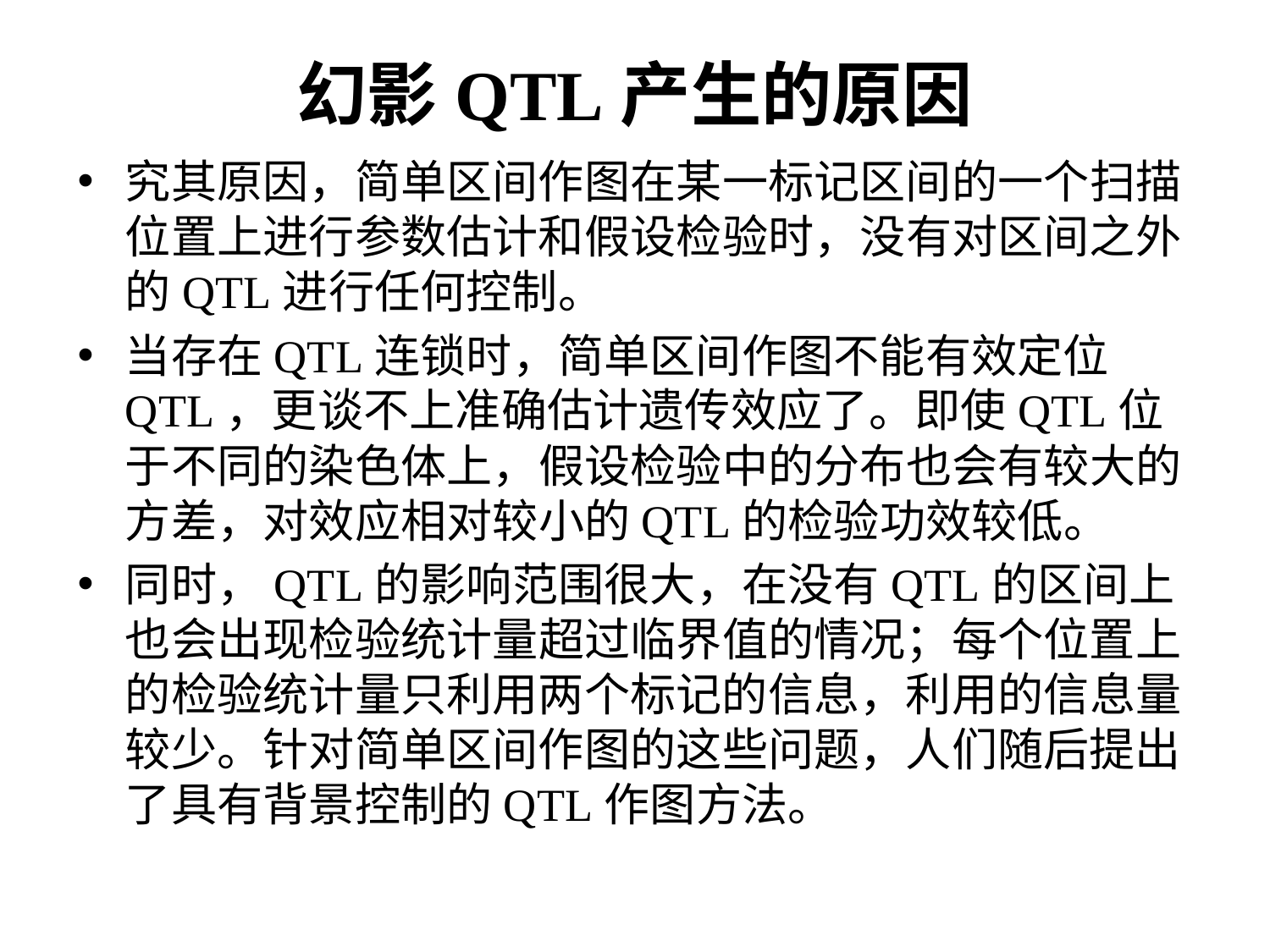

# 幻影QTL产生的原因
究其原因，简单区间作图在某一标记区间的一个扫描位置上进行参数估计和假设检验时，没有对区间之外的QTL进行任何控制。
当存在QTL连锁时，简单区间作图不能有效定位QTL，更谈不上准确估计遗传效应了。即使QTL位于不同的染色体上，假设检验中的分布也会有较大的方差，对效应相对较小的QTL的检验功效较低。
同时，QTL的影响范围很大，在没有QTL的区间上也会出现检验统计量超过临界值的情况；每个位置上的检验统计量只利用两个标记的信息，利用的信息量较少。针对简单区间作图的这些问题，人们随后提出了具有背景控制的QTL作图方法。